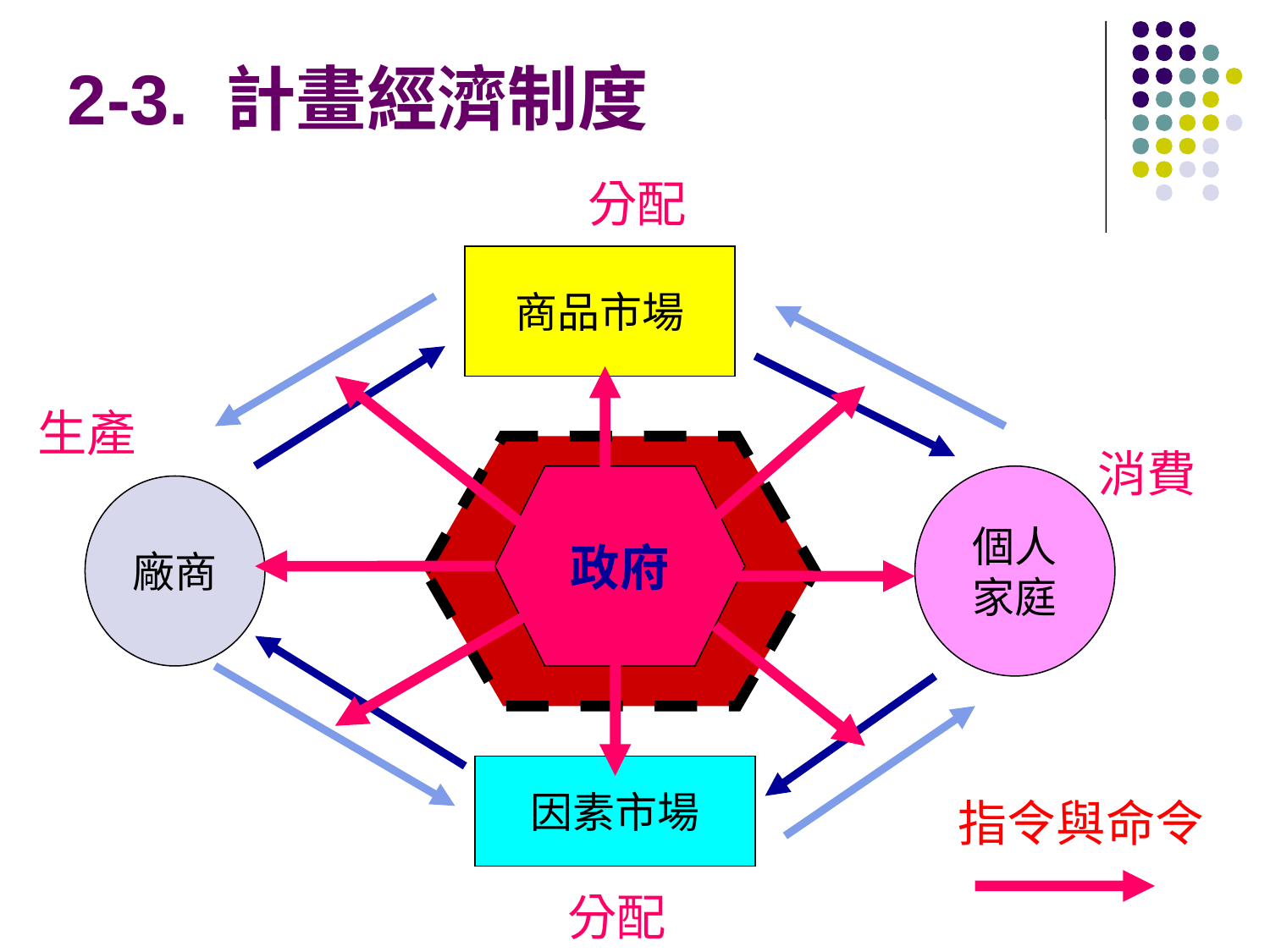

# 2-3. 計畫經濟制度
分配
商品市場

生產

消費
政府
個人
家庭
廠商

因素市場
指令與命令
分配